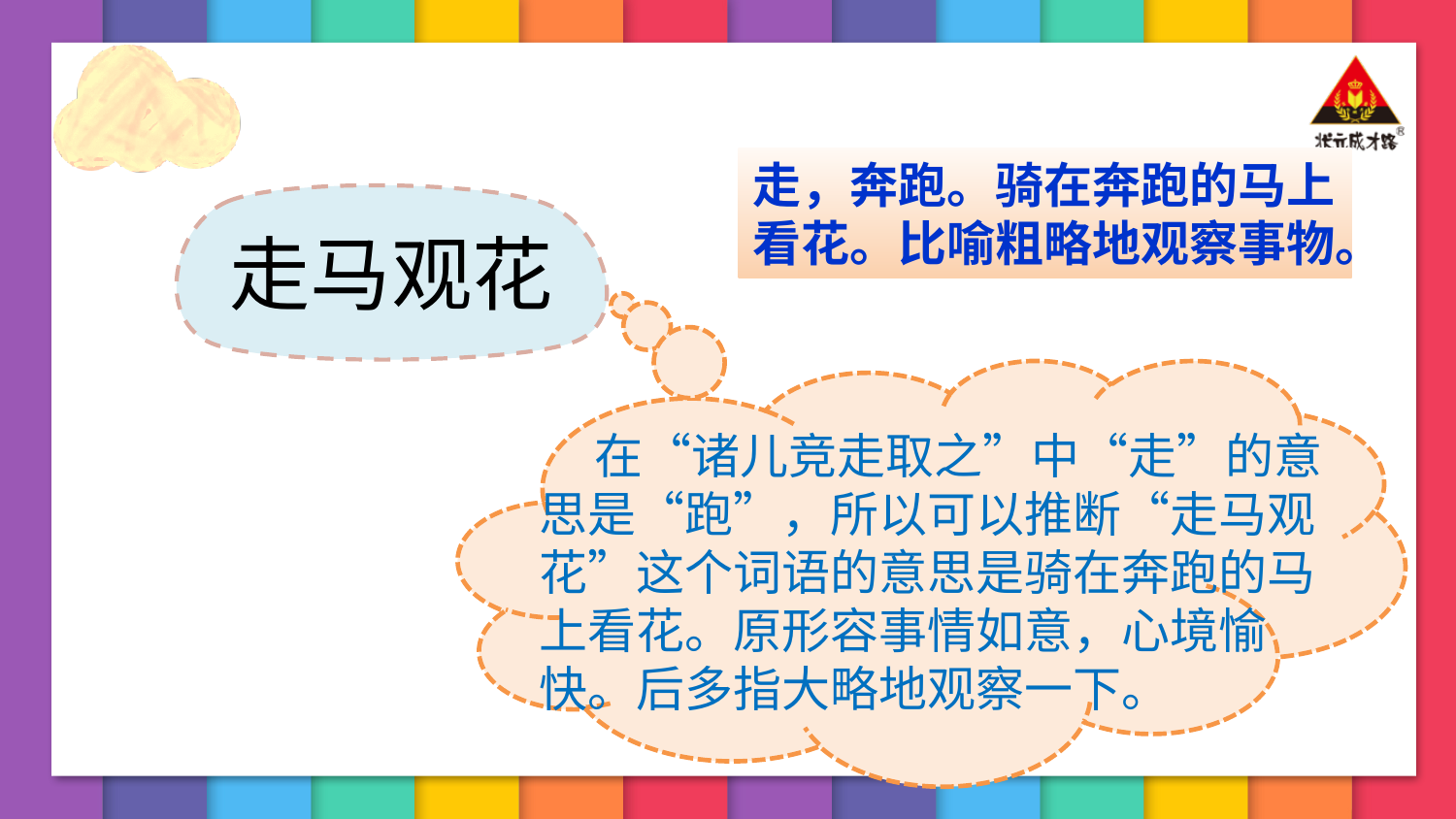

走，奔跑。骑在奔跑的马上看花。比喻粗略地观察事物。

走马观花

    在“诸儿竞走取之”中“走”的意思是“跑”，所以可以推断“走马观花”这个词语的意思是骑在奔跑的马上看花。原形容事情如意，心境愉快。后多指大略地观察一下。